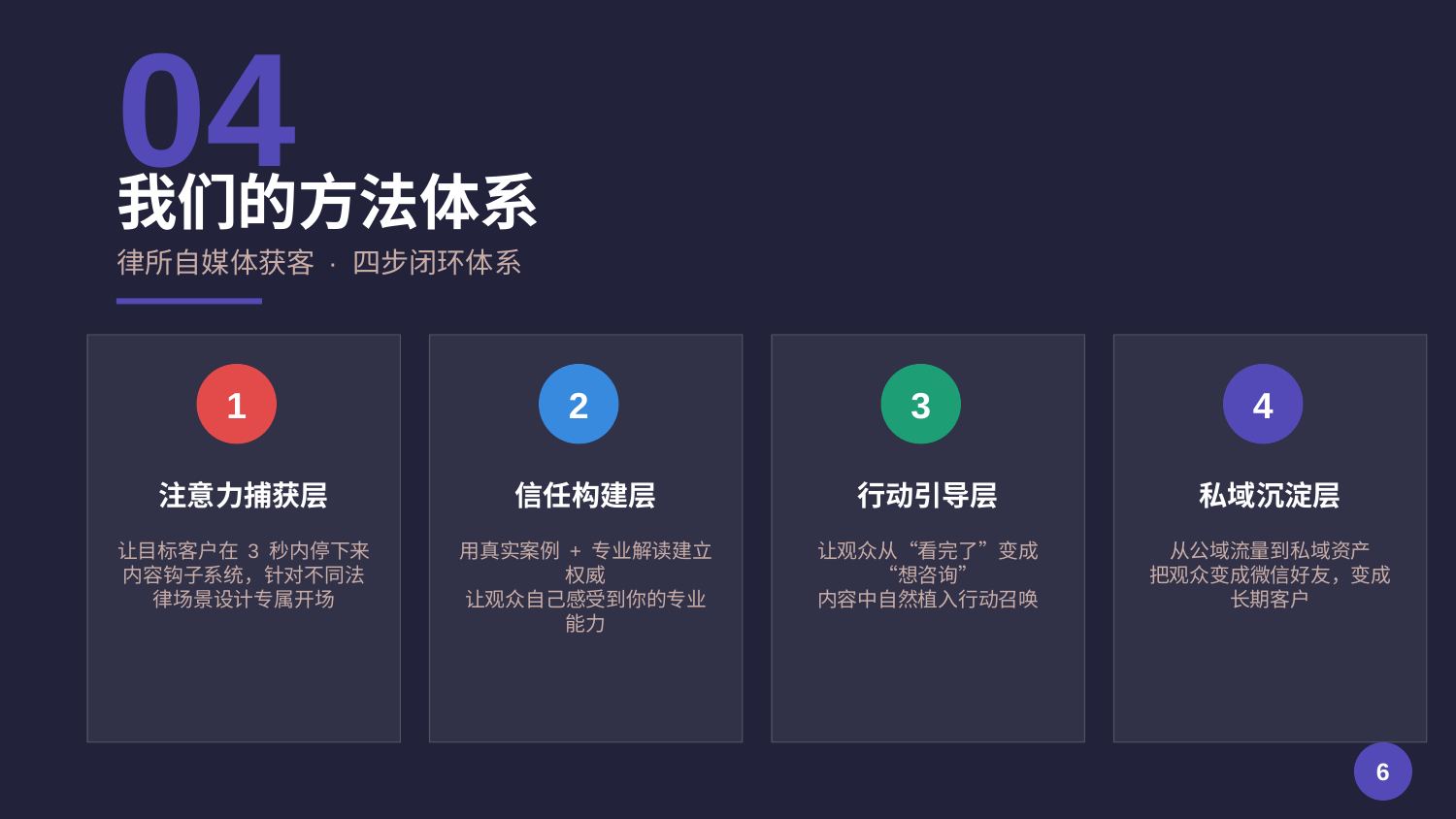

04
我们的方法体系
律所自媒体获客 · 四步闭环体系

1

2

3

4
注意力捕获层
信任构建层
行动引导层
私域沉淀层
让目标客户在 3 秒内停下来
内容钩子系统，针对不同法律场景设计专属开场
用真实案例 + 专业解读建立权威
让观众自己感受到你的专业能力
让观众从“看完了”变成“想咨询”
内容中自然植入行动召唤
从公域流量到私域资产
把观众变成微信好友，变成长期客户

6